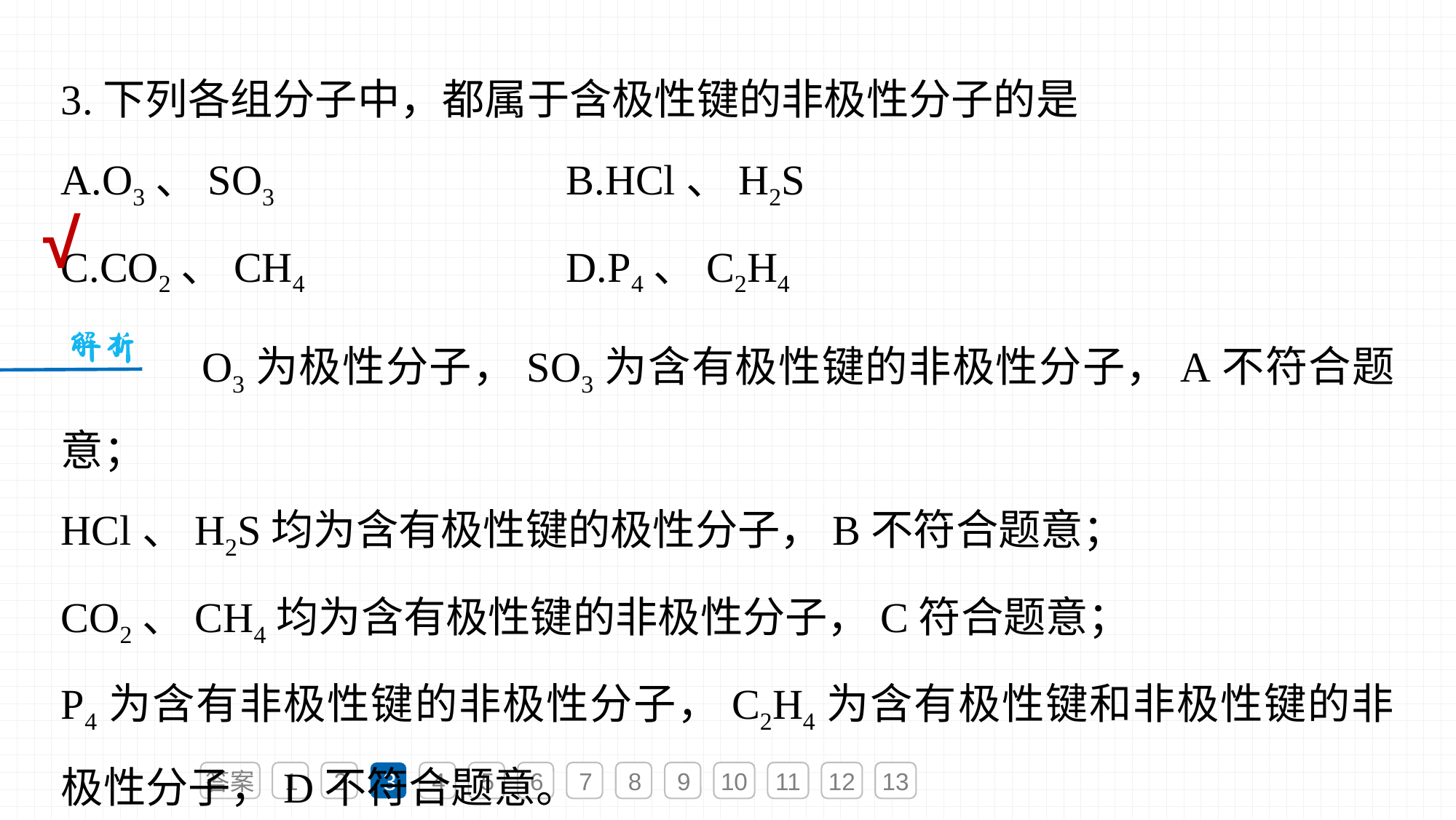

3.下列各组分子中，都属于含极性键的非极性分子的是
A.O3、SO3		B.HCl、H2S
C.CO2、CH4		D.P4、C2H4
√
　　　O3为极性分子，SO3为含有极性键的非极性分子，A不符合题意；
HCl、H2S均为含有极性键的极性分子，B不符合题意；
CO2、CH4均为含有极性键的非极性分子，C符合题意；
P4为含有非极性键的非极性分子，C2H4为含有极性键和非极性键的非极性分子，D不符合题意。

答案
1
2
3
4
5
6
7
8
9
10
11
12
13